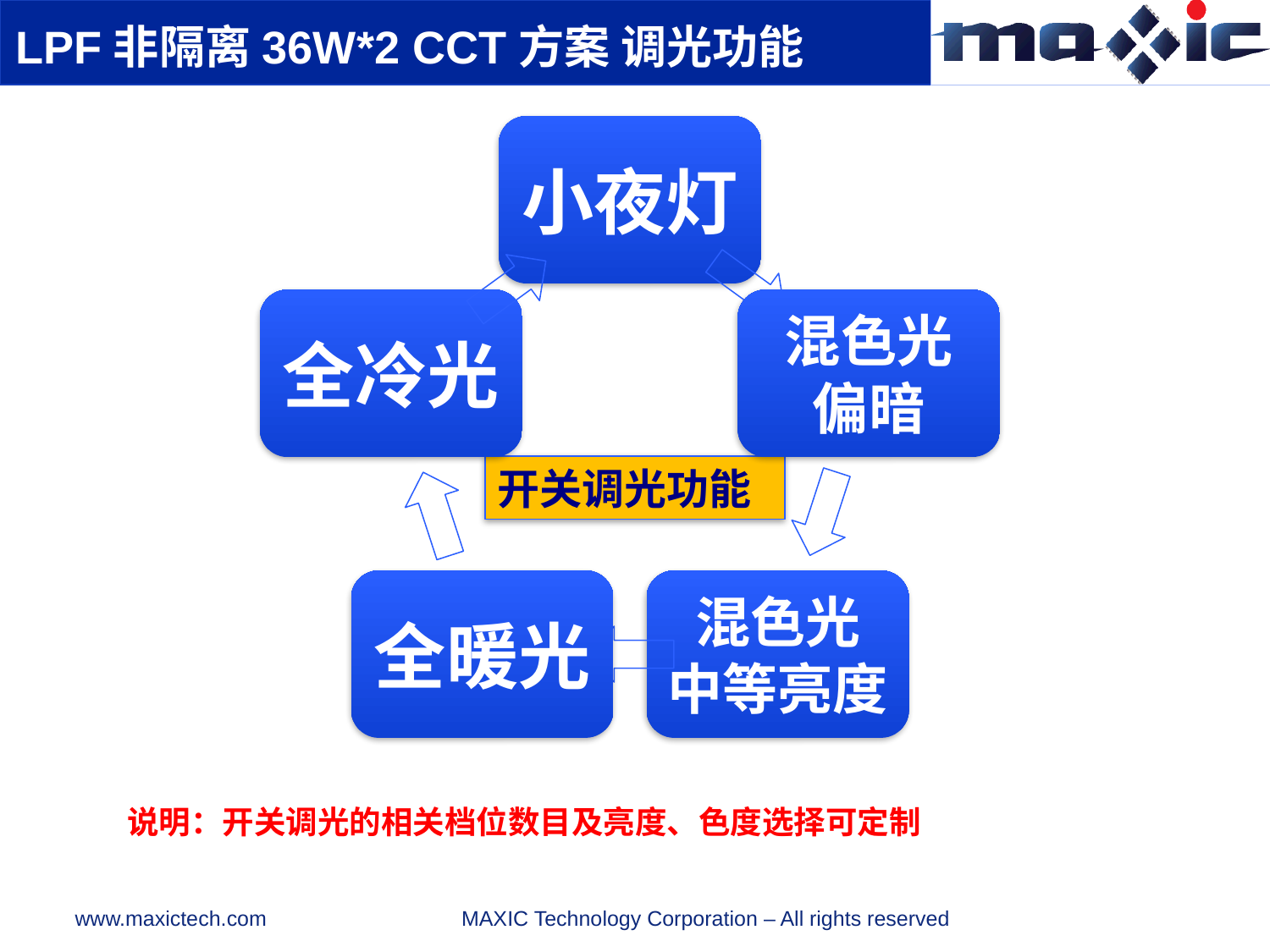

LPF非隔离36W*2 CCT方案 调光功能
小夜灯
混色光
偏暗
混色光
中等亮度
全暖光
全冷光
开关调光功能
说明：开关调光的相关档位数目及亮度、色度选择可定制
53